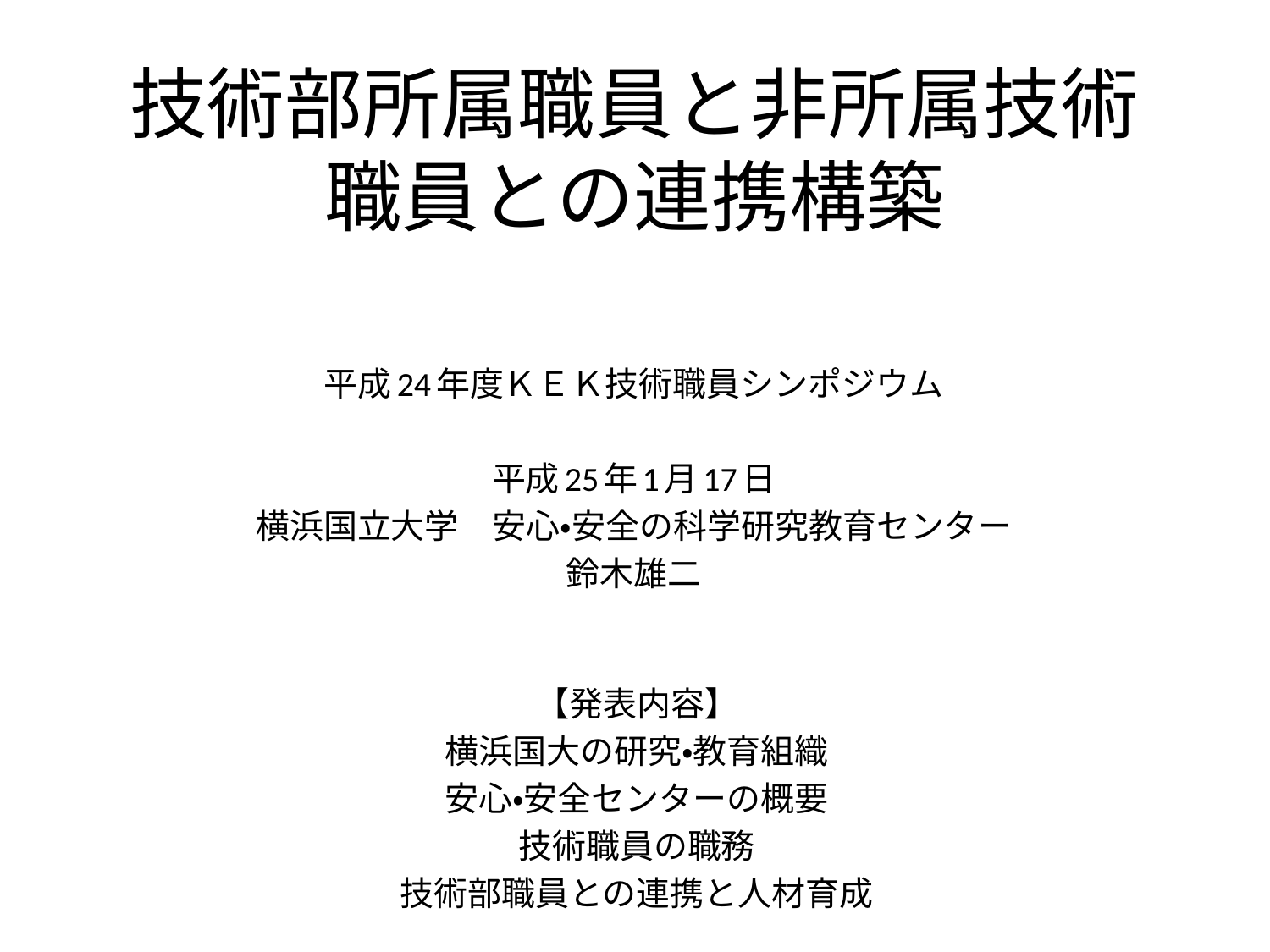

# 技術部所属職員と非所属技術職員との連携構築
平成24年度ＫＥＫ技術職員シンポジウム

平成25年1月17日
横浜国立大学　安心・安全の科学研究教育センター
鈴木雄二

【発表内容】
横浜国大の研究・教育組織
安心・安全センターの概要
技術職員の職務
技術部職員との連携と人材育成